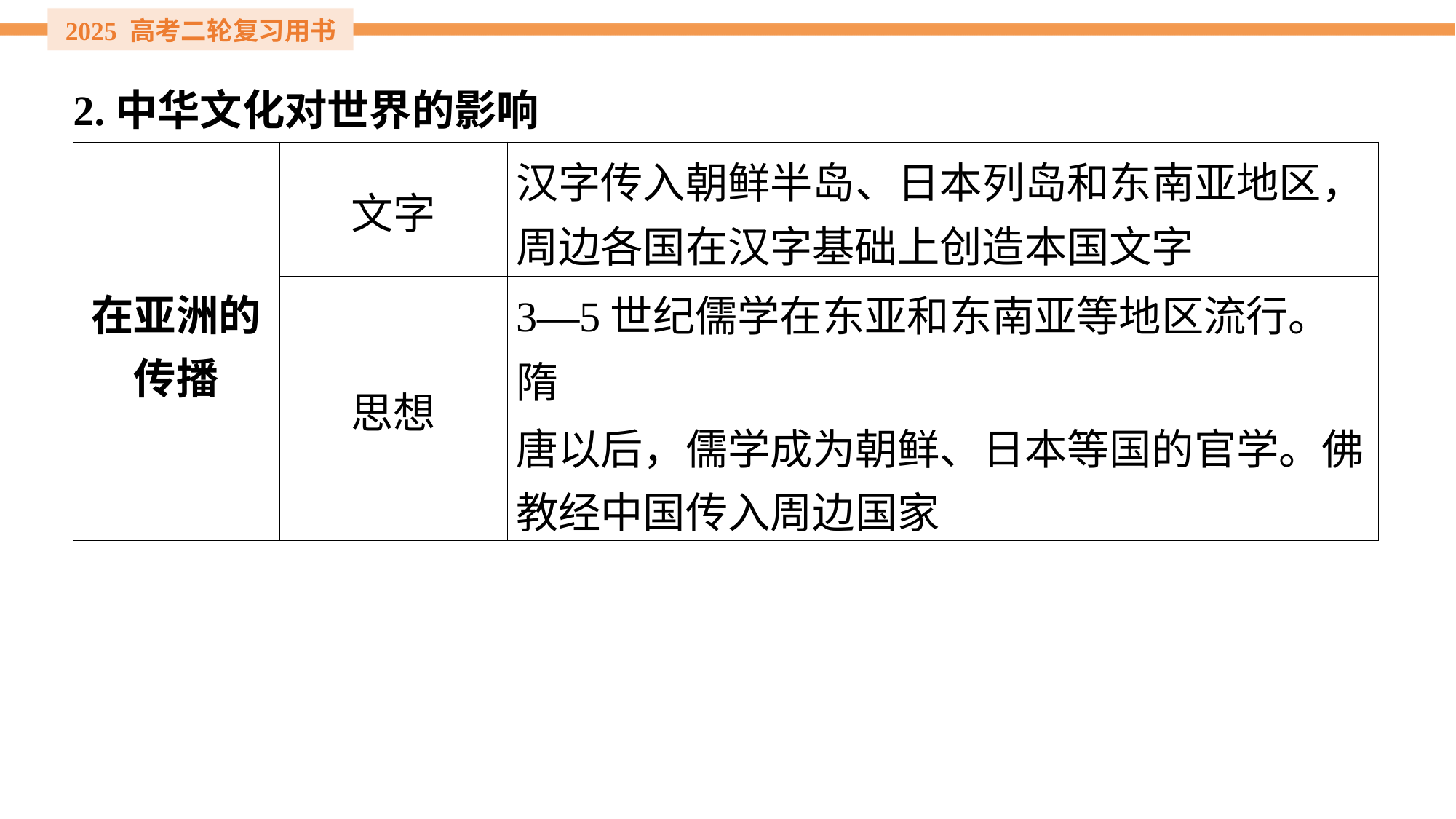

2.中华文化对世界的影响
| 在亚洲的 传播 | 文字 | 汉字传入朝鲜半岛、日本列岛和东南亚地区， 周边各国在汉字基础上创造本国文字 |
| --- | --- | --- |
|  | 思想 | 3—5世纪儒学在东亚和东南亚等地区流行。隋 唐以后，儒学成为朝鲜、日本等国的官学。佛 教经中国传入周边国家 |